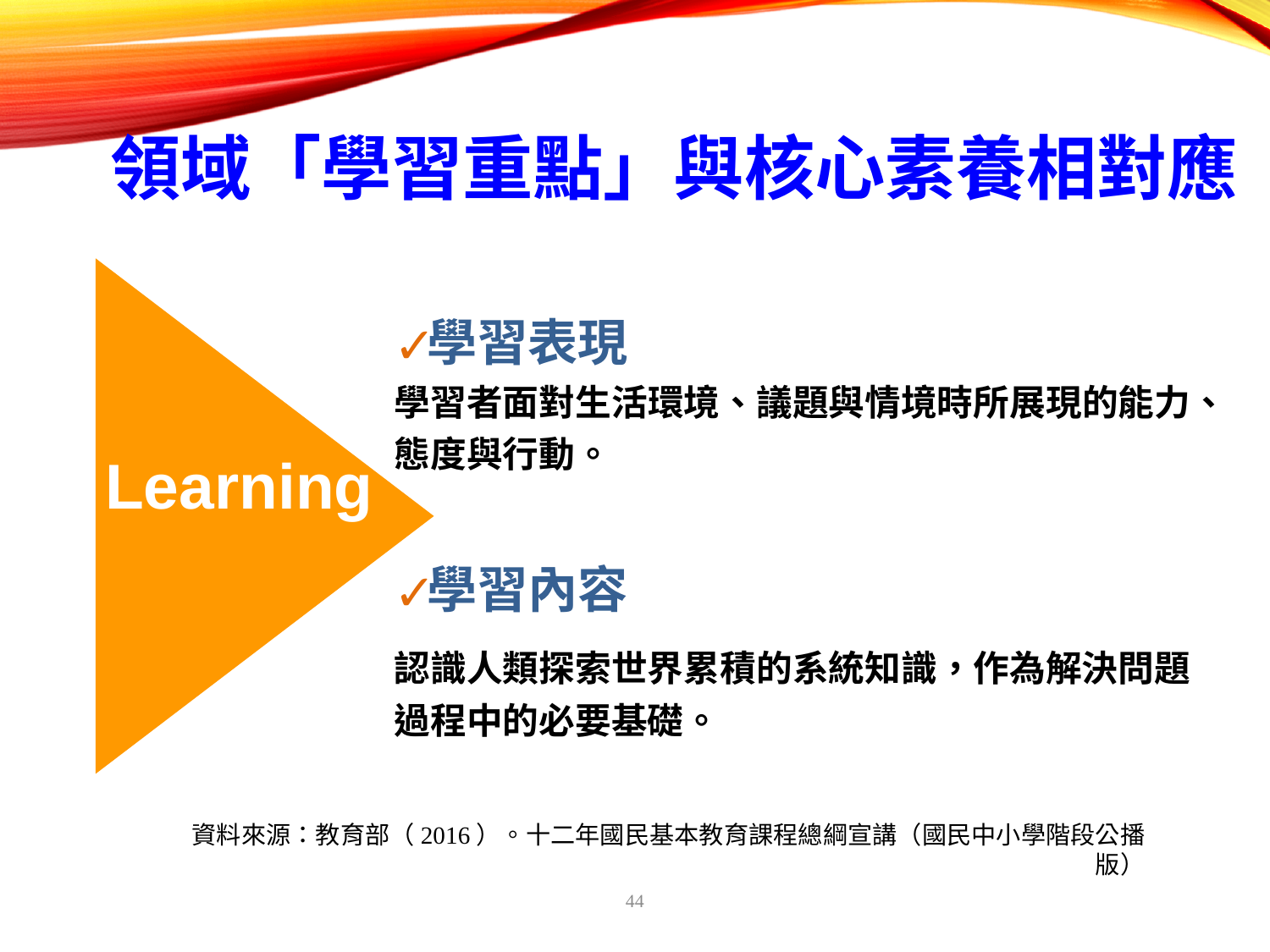

# 領域「學習重點」與核心素養相對應
學習表現
學習者面對生活環境、議題與情境時所展現的能力、態度與行動。
學習內容
認識人類探索世界累積的系統知識，作為解決問題過程中的必要基礎。

Learning
資料來源：教育部（2016）。十二年國民基本教育課程總綱宣講（國民中小學階段公播版）
44